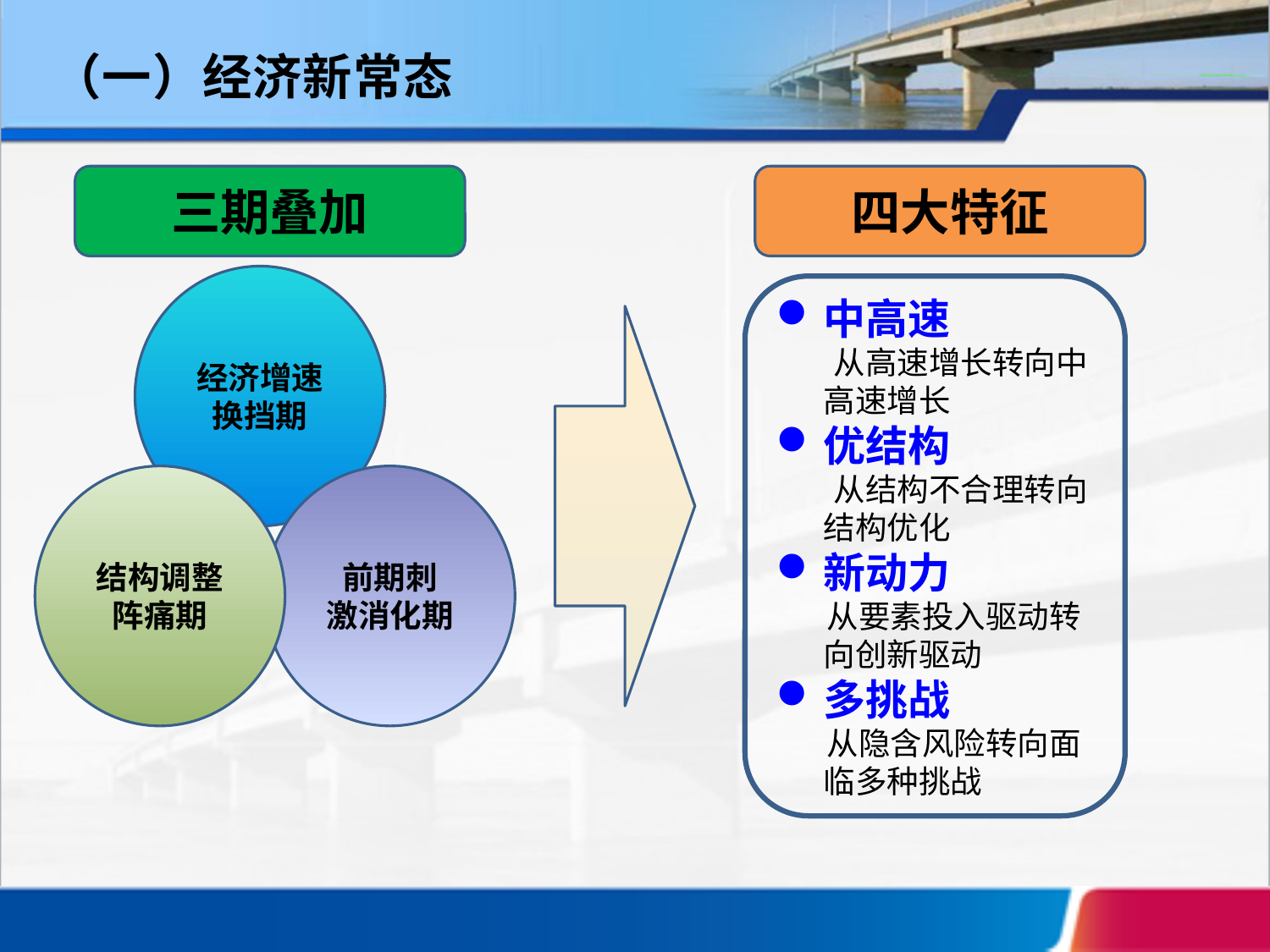

（一）经济新常态
三期叠加
四大特征
经济增速换挡期
中高速
       从高速增长转向中高速增长
优结构
       从结构不合理转向结构优化
新动力
      从要素投入驱动转向创新驱动
多挑战
      从隐含风险转向面临多种挑战

结构调整阵痛期
前期刺
激消化期